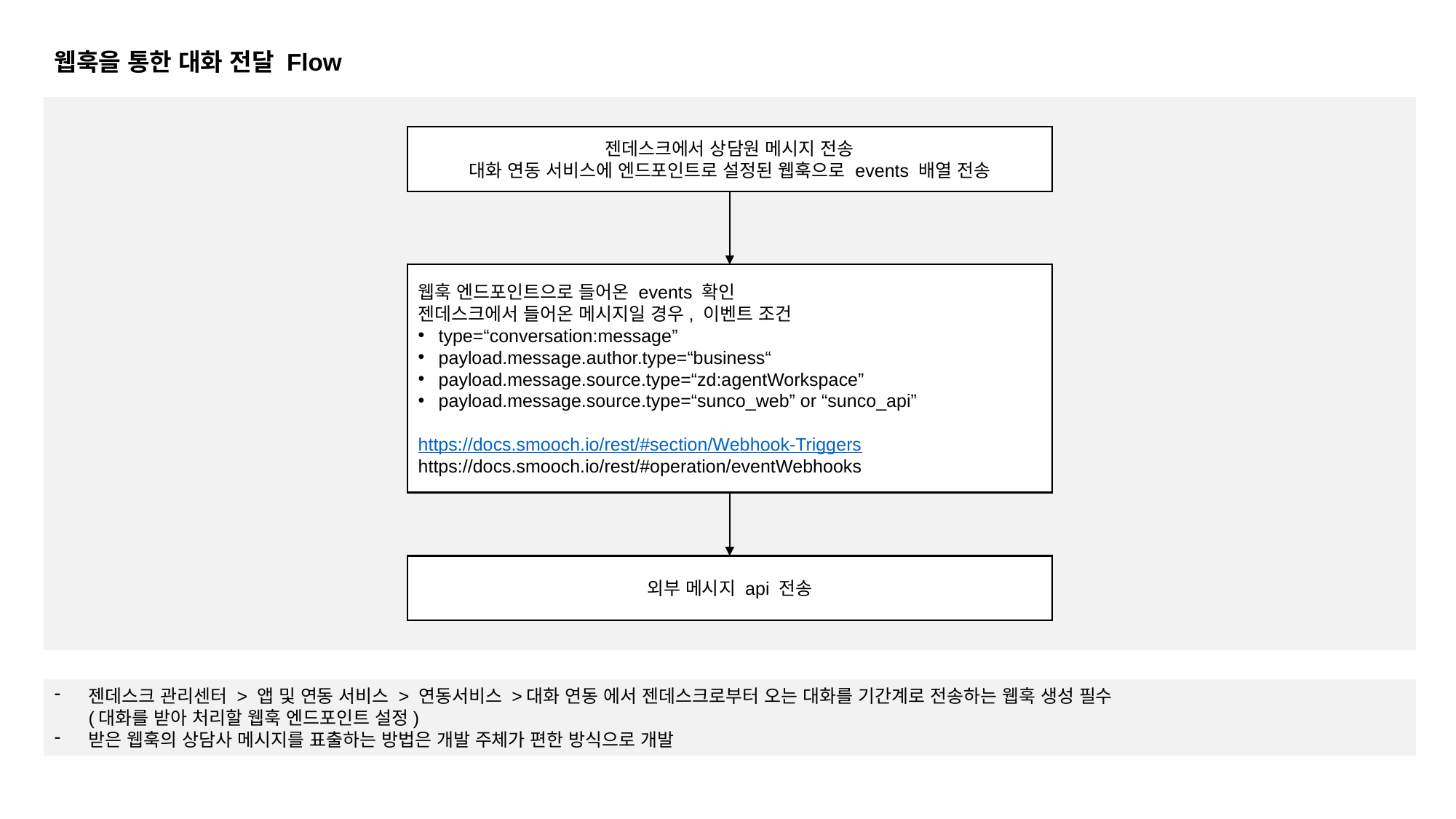

웹훅을 통한 대화 전달 Flow

젠데스크에서 상담원 메시지 전송
대화 연동 서비스에 엔드포인트로 설정된 웹훅으로 events 배열 전송
웹훅 엔드포인트으로 들어온 events 확인
젠데스크에서 들어온 메시지일 경우, 이벤트 조건
type=“conversation:message”
payload.message.author.type=“business“
payload.message.source.type=“zd:agentWorkspace”
payload.message.source.type=“sunco_web” or “sunco_api”

https://docs.smooch.io/rest/#section/Webhook-Triggers
https://docs.smooch.io/rest/#operation/eventWebhooks
외부 메시지 api 전송
젠데스크 관리센터 > 앱 및 연동 서비스 > 연동서비스 >대화 연동 에서 젠데스크로부터 오는 대화를 기간계로 전송하는 웹훅 생성 필수
(대화를 받아 처리할 웹훅 엔드포인트 설정)
받은 웹훅의 상담사 메시지를 표출하는 방법은 개발 주체가 편한 방식으로 개발